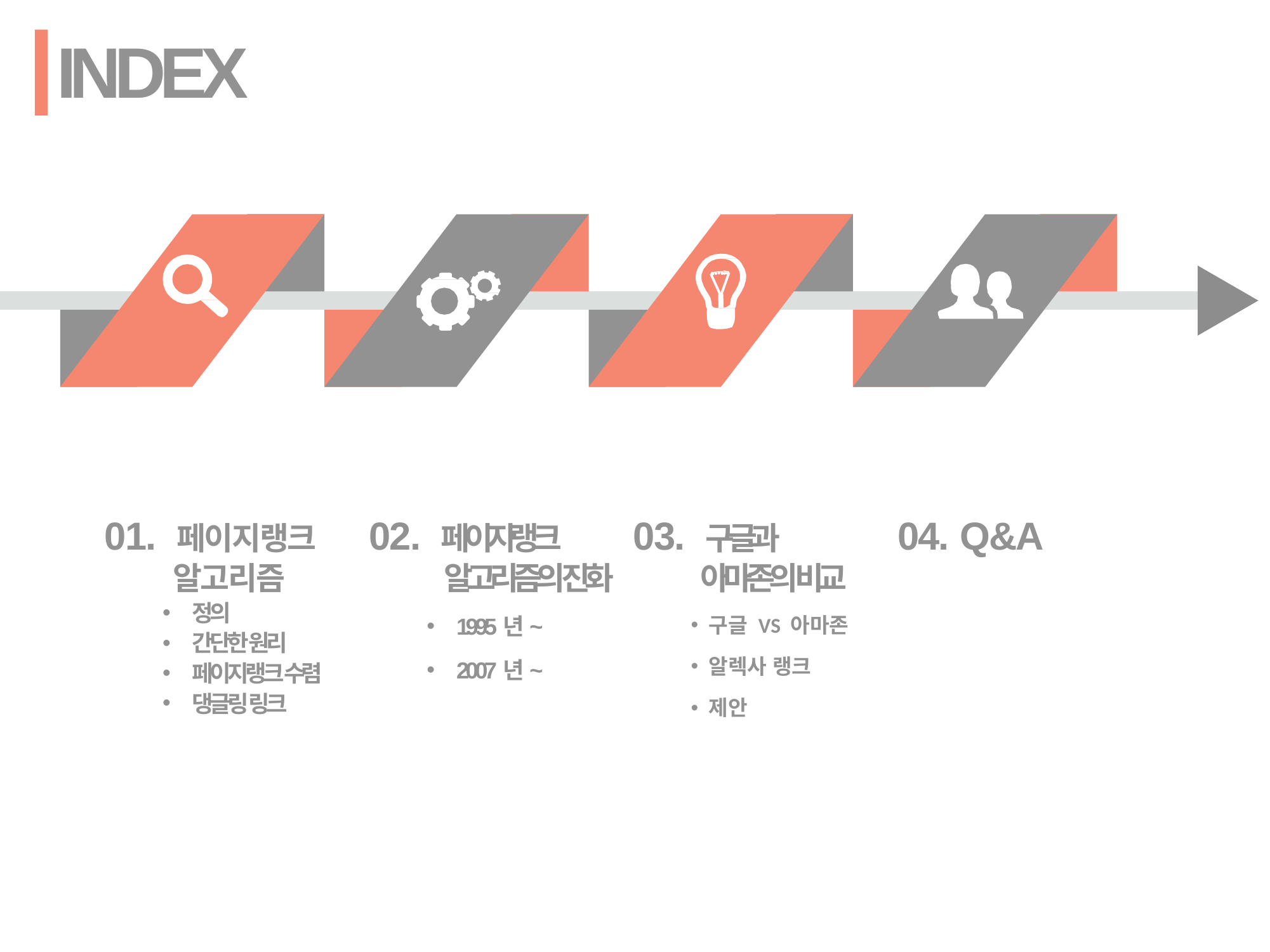

INDEX
#

01. 페이지랭크
        알고리즘
정의
간단한 원리
페이지랭크 수렴
댕글링 링크

02. 페이지랭크
                       알고리즘의 진화
1995년~
2007년~

03. 구글과
                    아마존의 비교
구글 VS 아마존
알렉사 랭크
제안

04. Q&A